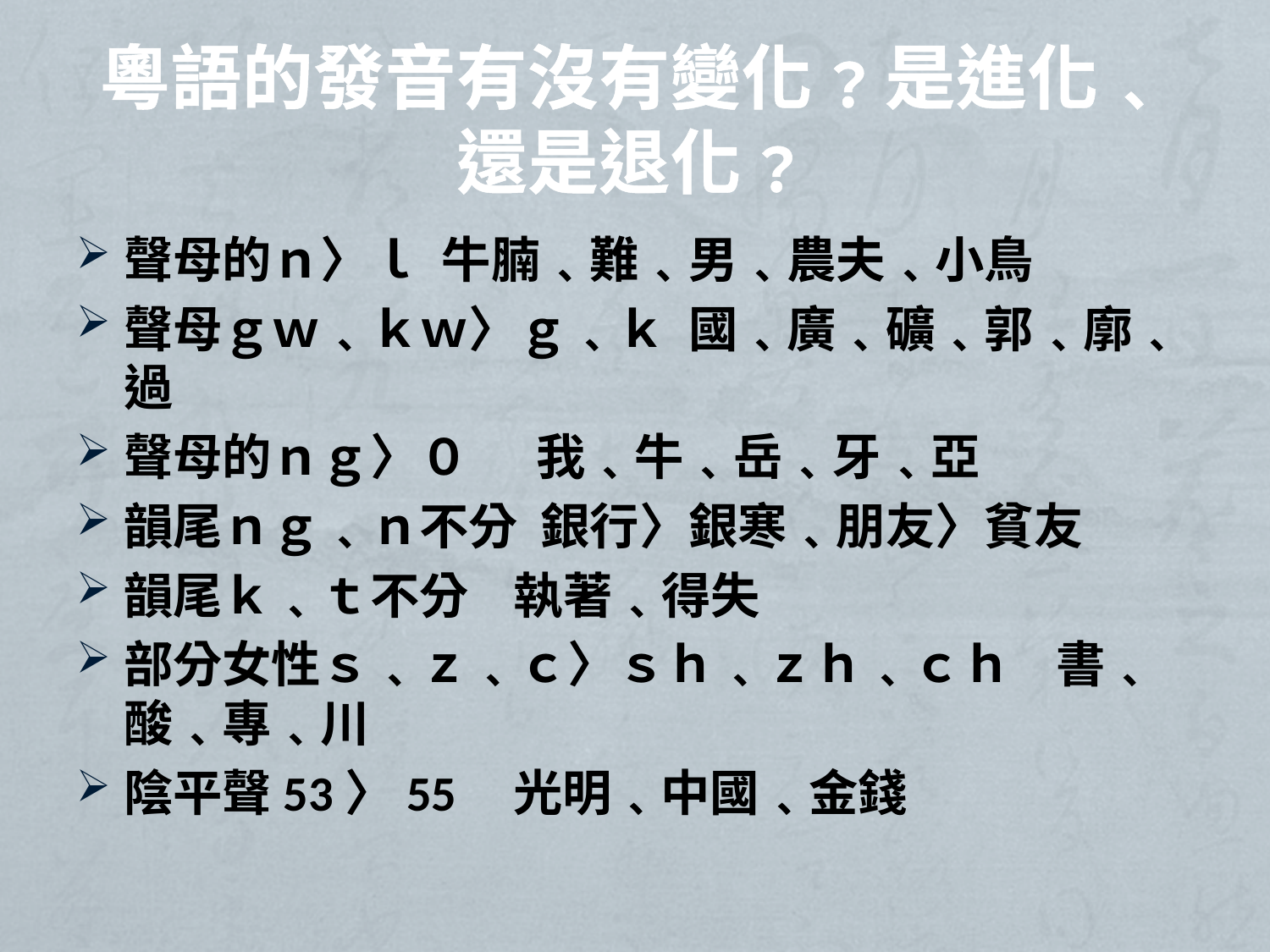

# 粵語的發音有沒有變化﹖是進化﹑還是退化﹖
聲母的ｎ〉ｌ  牛腩﹑難﹑男﹑農夫﹑小鳥
聲母ｇｗ﹑ｋｗ〉ｇ﹑ｋ  國﹑廣﹑礦﹑郭﹑廓﹑過
聲母的ｎｇ〉０      我﹑牛﹑岳﹑牙﹑亞
韻尾ｎｇ﹑ｎ不分  銀行〉銀寒﹑朋友〉貧友
韻尾ｋ﹑ｔ不分    執著﹑得失
部分女性ｓ﹑ｚ﹑ｃ〉ｓｈ﹑ｚｈ﹑ｃｈ    書﹑酸﹑專﹑川
陰平聲53〉55    光明﹑中國﹑金錢